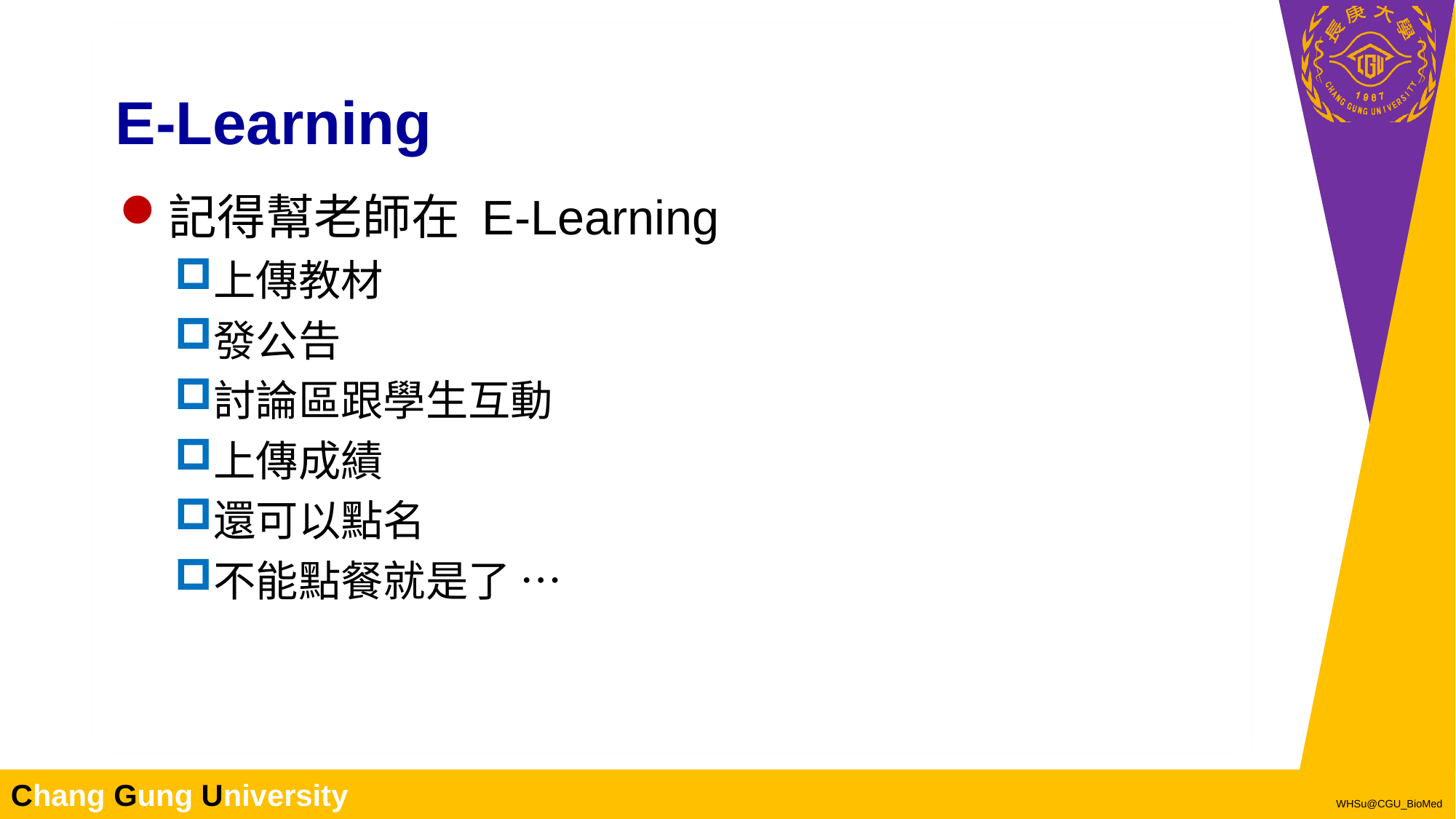

# E-Learning
記得幫老師在 E-Learning
上傳教材
發公告
討論區跟學生互動
上傳成績
還可以點名
不能點餐就是了 …